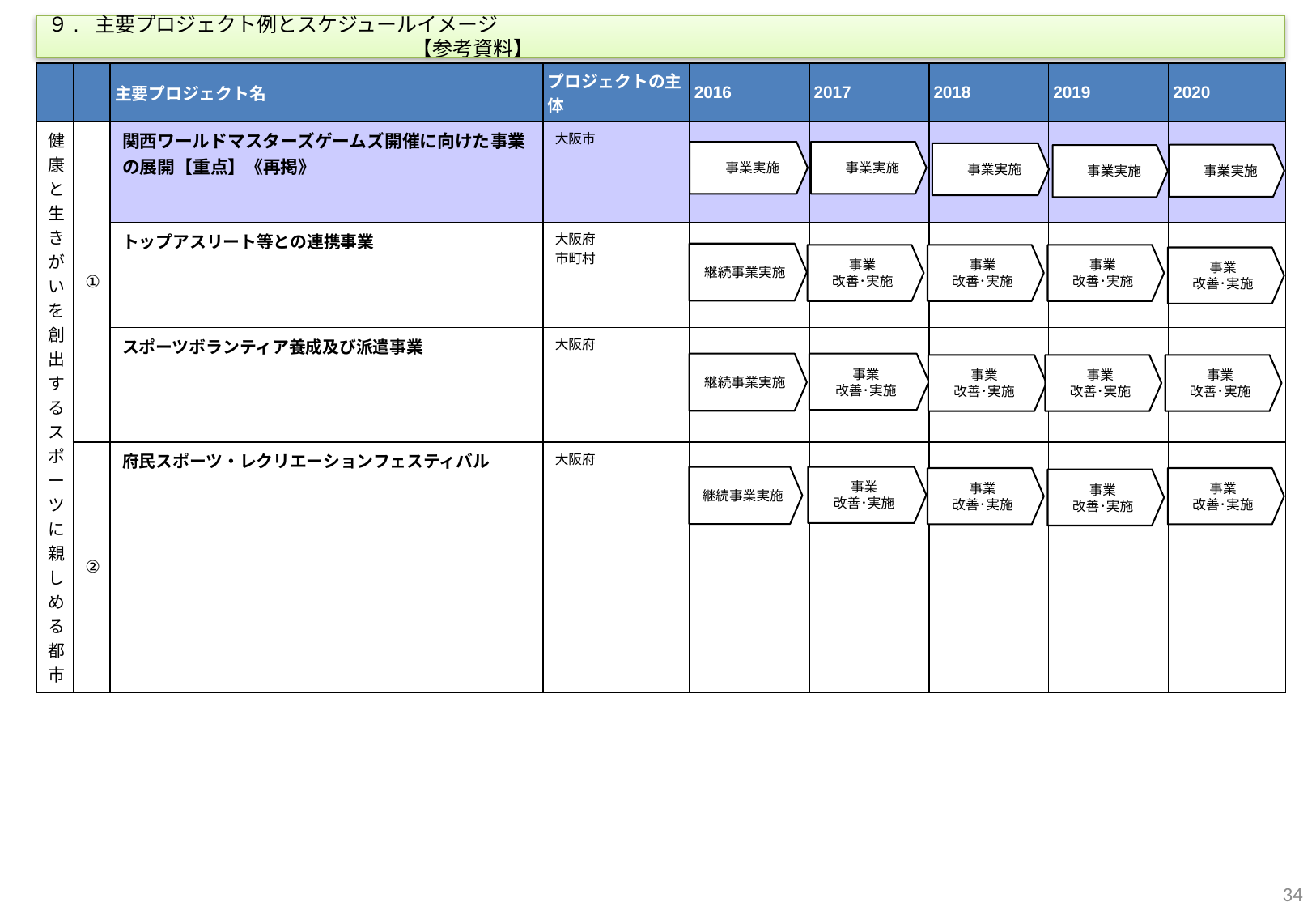

９.  主要プロジェクト例とスケジュールイメージ　　　　　　　　　　　　　　　　　　　　　　　　　　　　　　　　　　　　　　　　　　　　　　　　　　　　　　　　【参考資料】
|  |  | 主要プロジェクト名 | プロジェクトの主体 | 2016 | 2017 | 2018 | 2019 | 2020 |
| --- | --- | --- | --- | --- | --- | --- | --- | --- |
| 健康と生きがいを創出するスポーツに親しめる都市 | ① | 関西ワールドマスターズゲームズ開催に向けた事業の展開【重点】《再掲》 | 大阪市 |  |  |  |  |  |
|  |  | トップアスリート等との連携事業 | 大阪府 市町村 |  |  |  |  |  |
|  |  | スポーツボランティア養成及び派遣事業 | 大阪府 |  |  |  |  |  |
|  | ② | 府民スポーツ・レクリエーションフェスティバル | 大阪府 |  |  |  |  |  |
　事業実施
　事業実施
　事業実施
　事業実施
　事業実施
継続事業実施
事業
改善･実施
事業
改善･実施
事業
改善･実施
事業
改善･実施
継続事業実施
事業
改善･実施
事業
改善･実施
事業
改善･実施
事業
改善･実施
継続事業実施
事業
改善･実施
事業
改善･実施
事業
改善･実施
事業
改善･実施
34